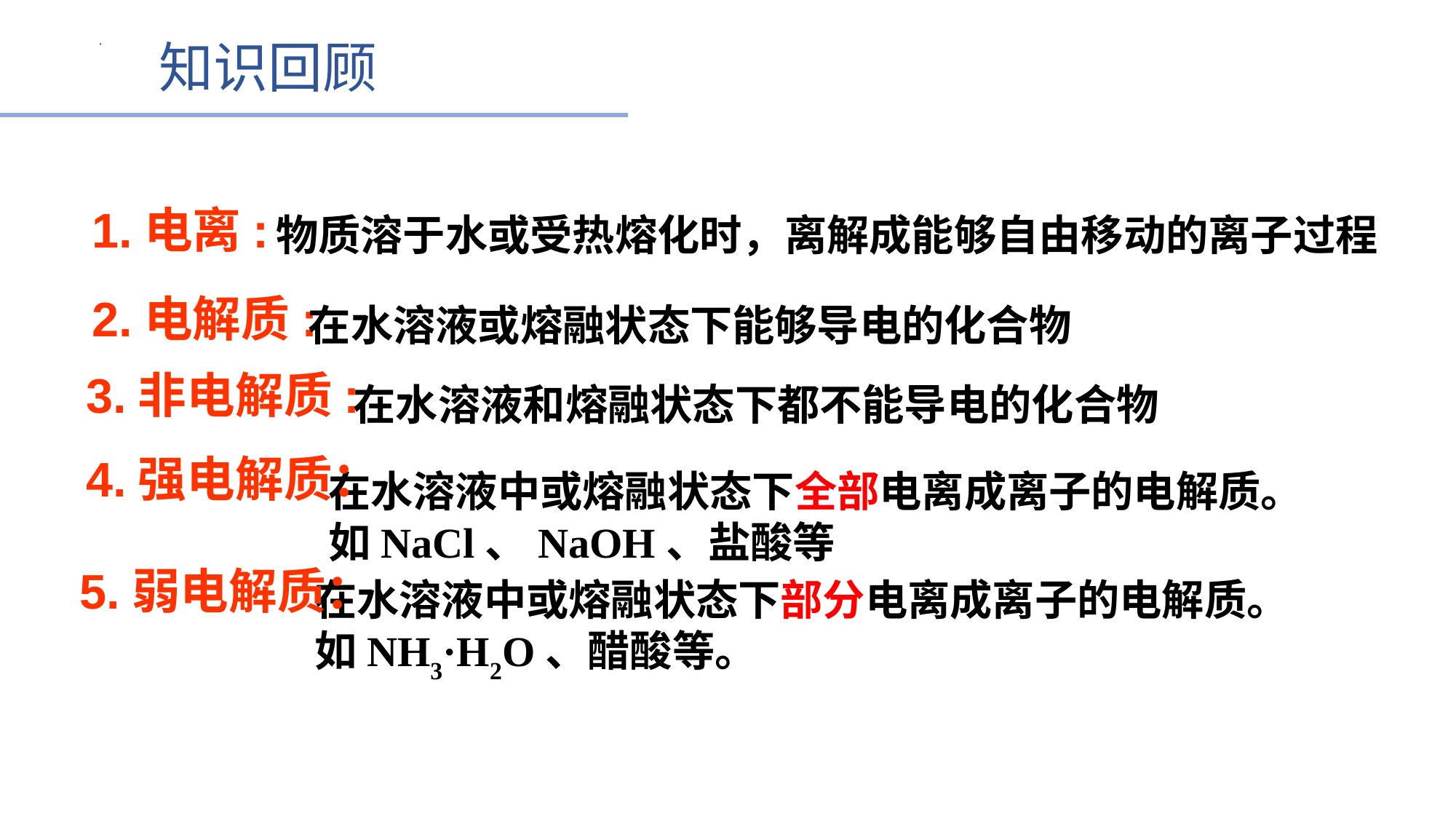

知识回顾
1.电离:
        物质溶于水或受热熔化时，离解成能够自由移动的离子过程
2.电解质:
在水溶液或熔融状态下能够导电的化合物
3.非电解质:
在水溶液和熔融状态下都不能导电的化合物
4.强电解质：
            在水溶液中或熔融状态下全部电离成离子的电解质。
            如NaCl、NaOH、盐酸等
5.弱电解质：
            在水溶液中或熔融状态下部分电离成离子的电解质。
            如NH3·H2O、醋酸等。